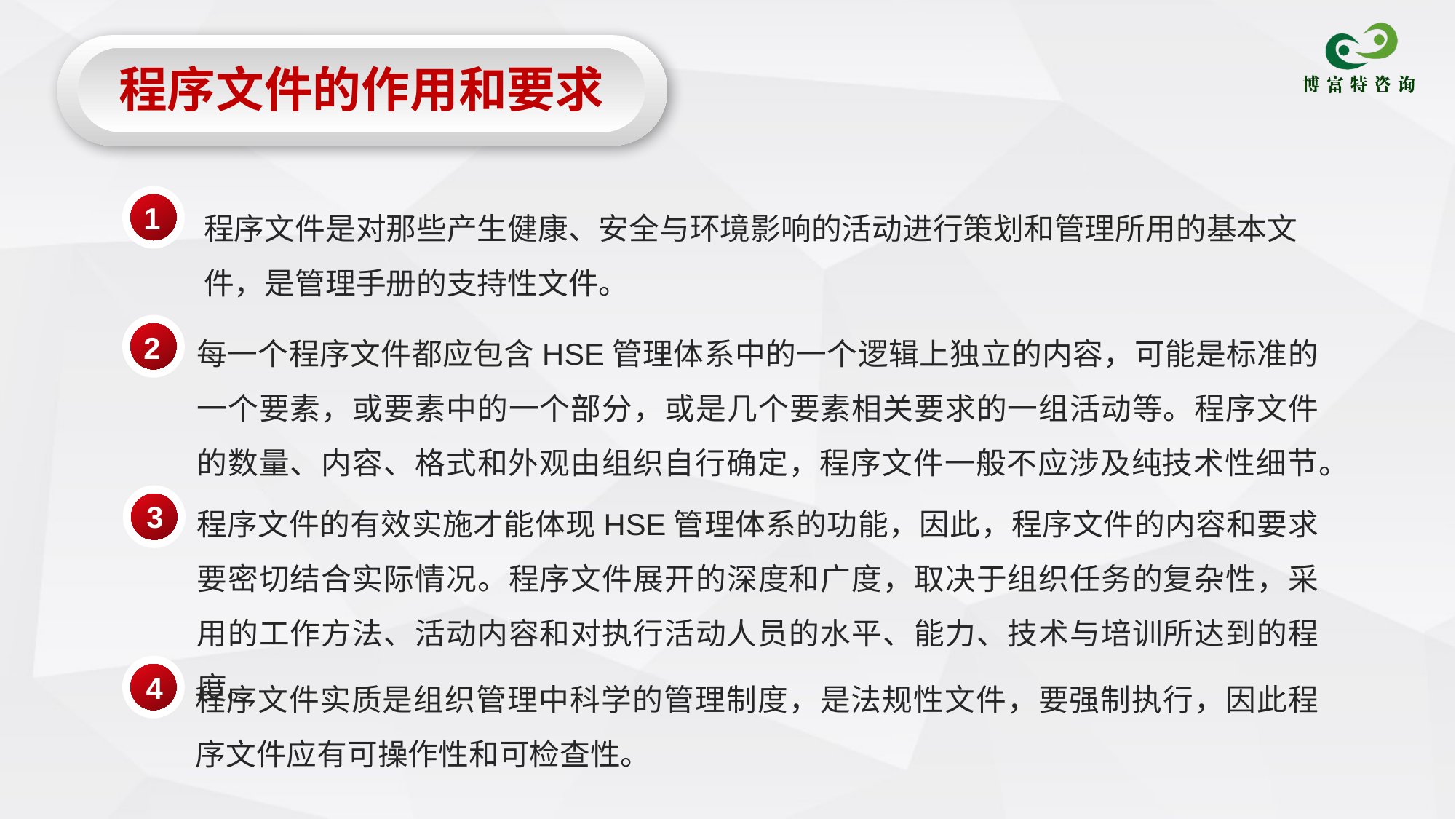

程序文件的作用和要求

程序文件是对那些产生健康、安全与环境影响的活动进行策划和管理所用的基本文件，是管理手册的支持性文件。
1
每一个程序文件都应包含HSE管理体系中的一个逻辑上独立的内容，可能是标准的一个要素，或要素中的一个部分，或是几个要素相关要求的一组活动等。程序文件的数量、内容、格式和外观由组织自行确定，程序文件一般不应涉及纯技术性细节。

2
程序文件的有效实施才能体现HSE管理体系的功能，因此，程序文件的内容和要求要密切结合实际情况。程序文件展开的深度和广度，取决于组织任务的复杂性，采用的工作方法、活动内容和对执行活动人员的水平、能力、技术与培训所达到的程度。

3

程序文件实质是组织管理中科学的管理制度，是法规性文件，要强制执行，因此程序文件应有可操作性和可检查性。
4